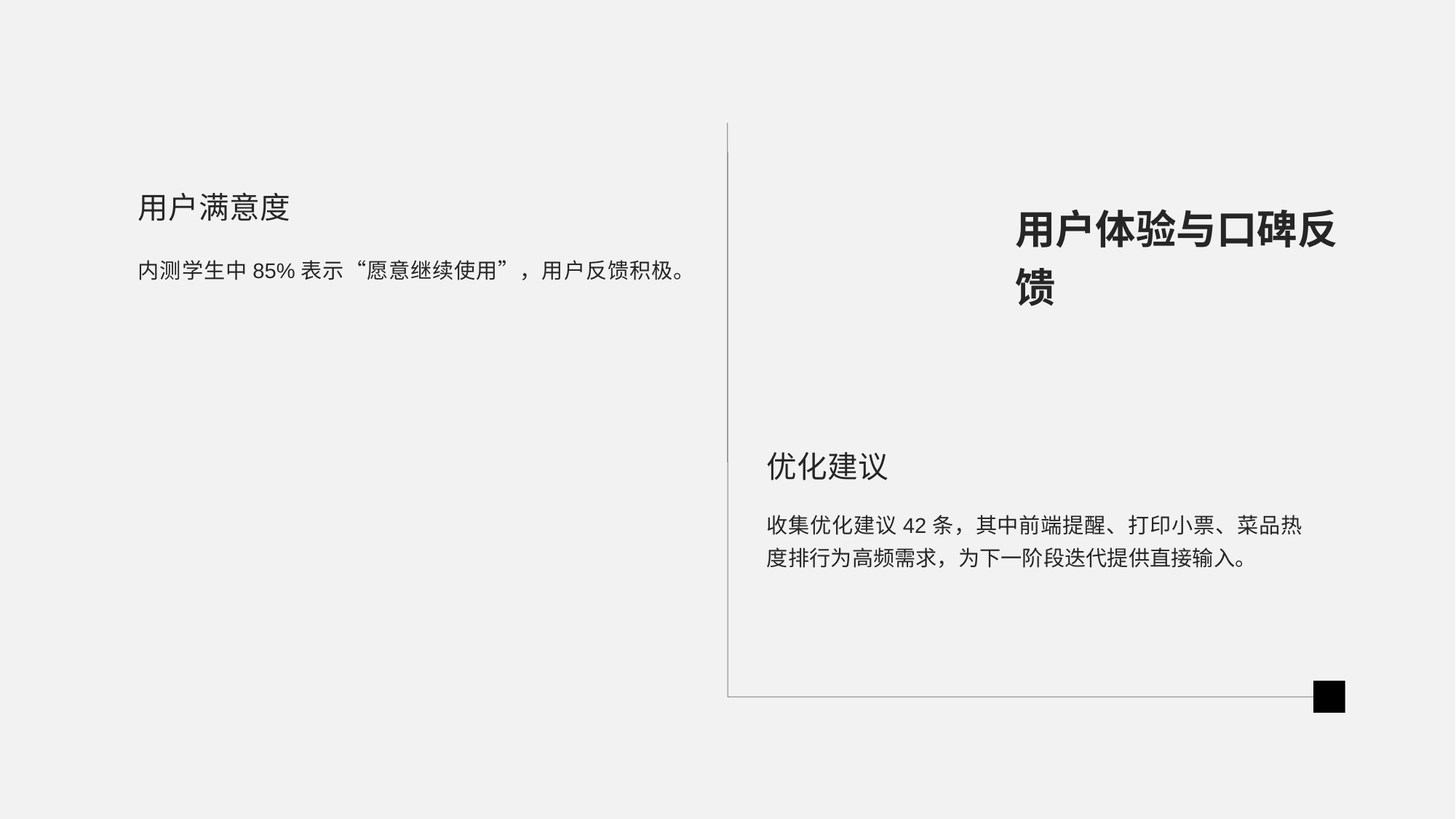

用户满意度
用户体验与口碑反馈
内测学生中85%表示“愿意继续使用”，用户反馈积极。
优化建议
收集优化建议42条，其中前端提醒、打印小票、菜品热度排行为高频需求，为下一阶段迭代提供直接输入。